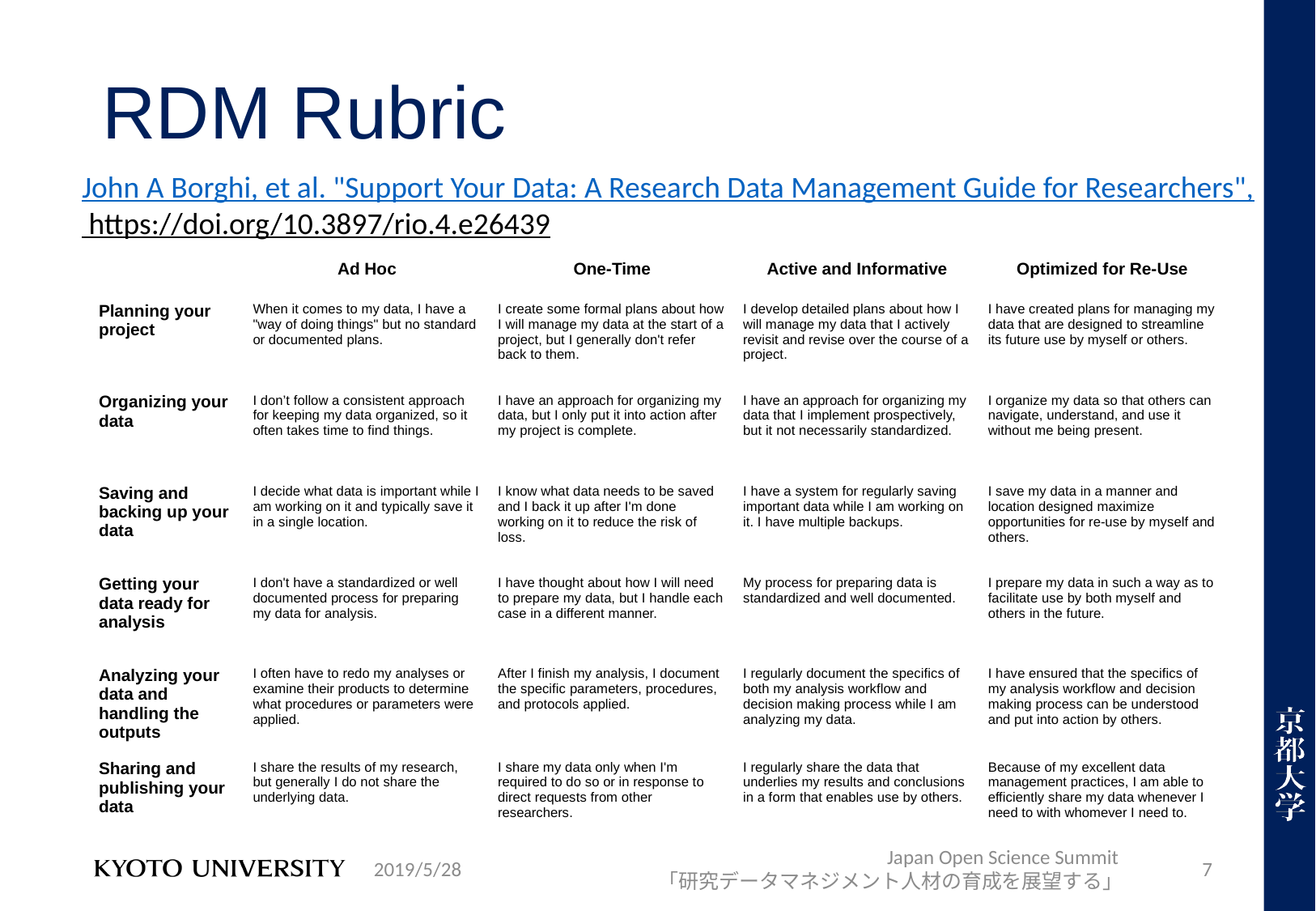

# RDM Rubric
John A Borghi, et al. "Support Your Data: A Research Data Management Guide for Researchers",
 https://doi.org/10.3897/rio.4.e26439
|  | Ad Hoc | One-Time | Active and Informative | Optimized for Re-Use |
| --- | --- | --- | --- | --- |
| Planning your project | When it comes to my data, I have a "way of doing things" but no standard or documented plans. | I create some formal plans about how I will manage my data at the start of a project, but I generally don't refer back to them. | I develop detailed plans about how I will manage my data that I actively revisit and revise over the course of a project. | I have created plans for managing my data that are designed to streamline its future use by myself or others. |
| Organizing your data | I don’t follow a consistent approach for keeping my data organized, so it often takes time to find things. | I have an approach for organizing my data, but I only put it into action after my project is complete. | I have an approach for organizing my data that I implement prospectively, but it not necessarily standardized. | I organize my data so that others can navigate, understand, and use it without me being present. |
| Saving and backing up your data | I decide what data is important while I am working on it and typically save it in a single location. | I know what data needs to be saved and I back it up after I'm done working on it to reduce the risk of loss. | I have a system for regularly saving important data while I am working on it. I have multiple backups. | I save my data in a manner and location designed maximize opportunities for re-use by myself and others. |
| Getting your data ready for analysis | I don't have a standardized or well documented process for preparing my data for analysis. | I have thought about how I will need to prepare my data, but I handle each case in a different manner. | My process for preparing data is standardized and well documented. | I prepare my data in such a way as to facilitate use by both myself and others in the future. |
| Analyzing your data and handling the outputs | I often have to redo my analyses or examine their products to determine what procedures or parameters were applied. | After I finish my analysis, I document the specific parameters, procedures, and protocols applied. | I regularly document the specifics of both my analysis workflow and decision making process while I am analyzing my data. | I have ensured that the specifics of my analysis workflow and decision making process can be understood and put into action by others. |
| Sharing and publishing your data | I share the results of my research, but generally I do not share the underlying data. | I share my data only when I'm required to do so or in response to direct requests from other researchers. | I regularly share the data that underlies my results and conclusions in a form that enables use by others. | Because of my excellent data management practices, I am able to efficiently share my data whenever I need to with whomever I need to. |
2019/5/28
Japan Open Science Summit
「研究データマネジメント人材の育成を展望する」
7